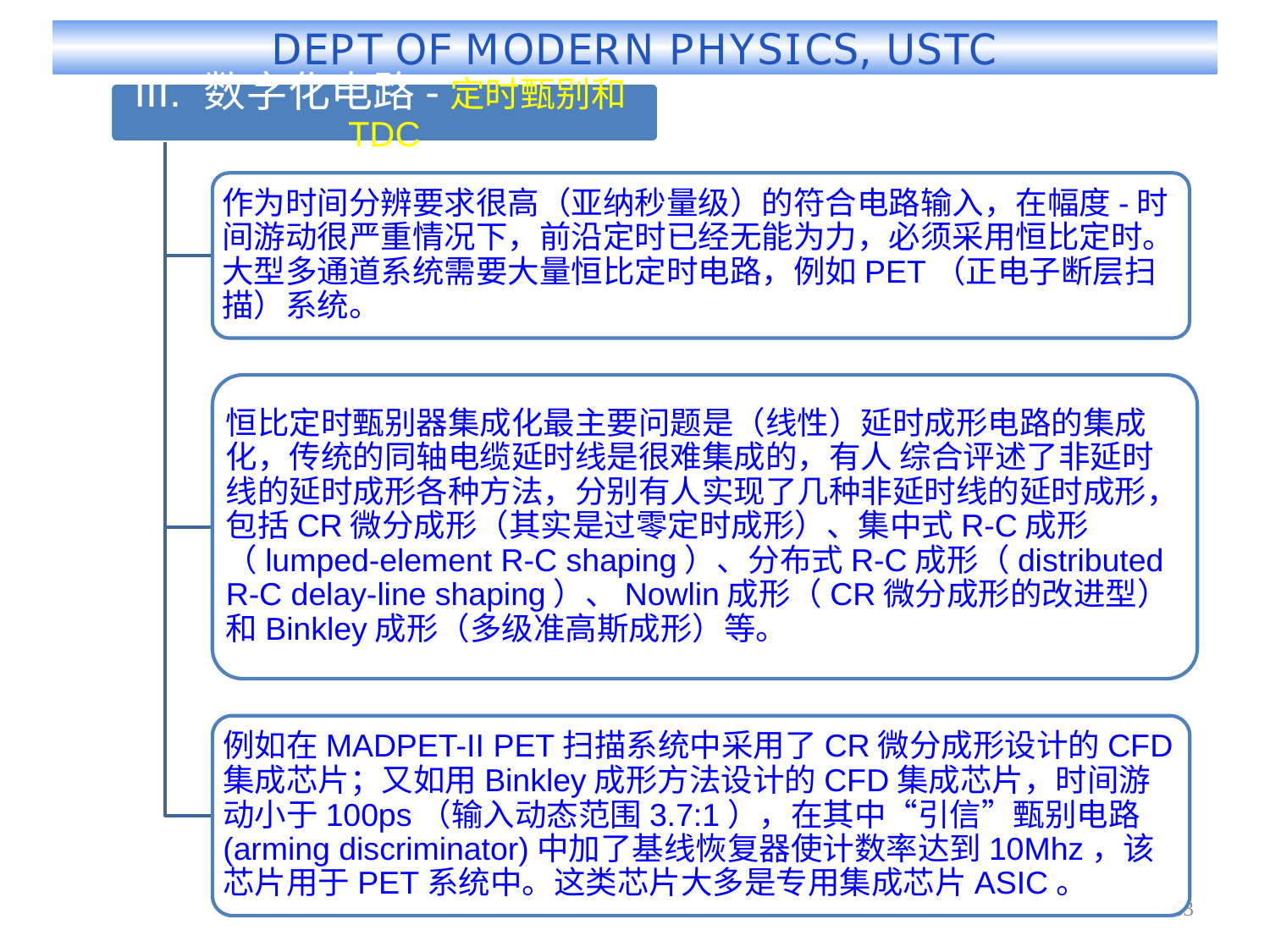

III. 数字化电路-定时甄别和TDC
作为时间分辨要求很高（亚纳秒量级）的符合电路输入，在幅度-时间游动很严重情况下，前沿定时已经无能为力，必须采用恒比定时。大型多通道系统需要大量恒比定时电路，例如PET（正电子断层扫描）系统。
恒比定时甄别器集成化最主要问题是（线性）延时成形电路的集成化，传统的同轴电缆延时线是很难集成的，有人 综合评述了非延时线的延时成形各种方法，分别有人实现了几种非延时线的延时成形，包括CR微分成形（其实是过零定时成形）、集中式R-C成形（lumped-element R-C shaping）、分布式R-C成形（distributed R-C delay-line shaping）、Nowlin成形（CR微分成形的改进型）和Binkley成形（多级准高斯成形）等。
例如在MADPET-II PET扫描系统中采用了CR微分成形设计的CFD集成芯片；又如用Binkley成形方法设计的CFD集成芯片，时间游动小于100ps（输入动态范围3.7:1），在其中“引信”甄别电路(arming discriminator)中加了基线恢复器使计数率达到10Mhz，该芯片用于PET系统中。这类芯片大多是专用集成芯片ASIC。
# 定时甄别和TDC
63